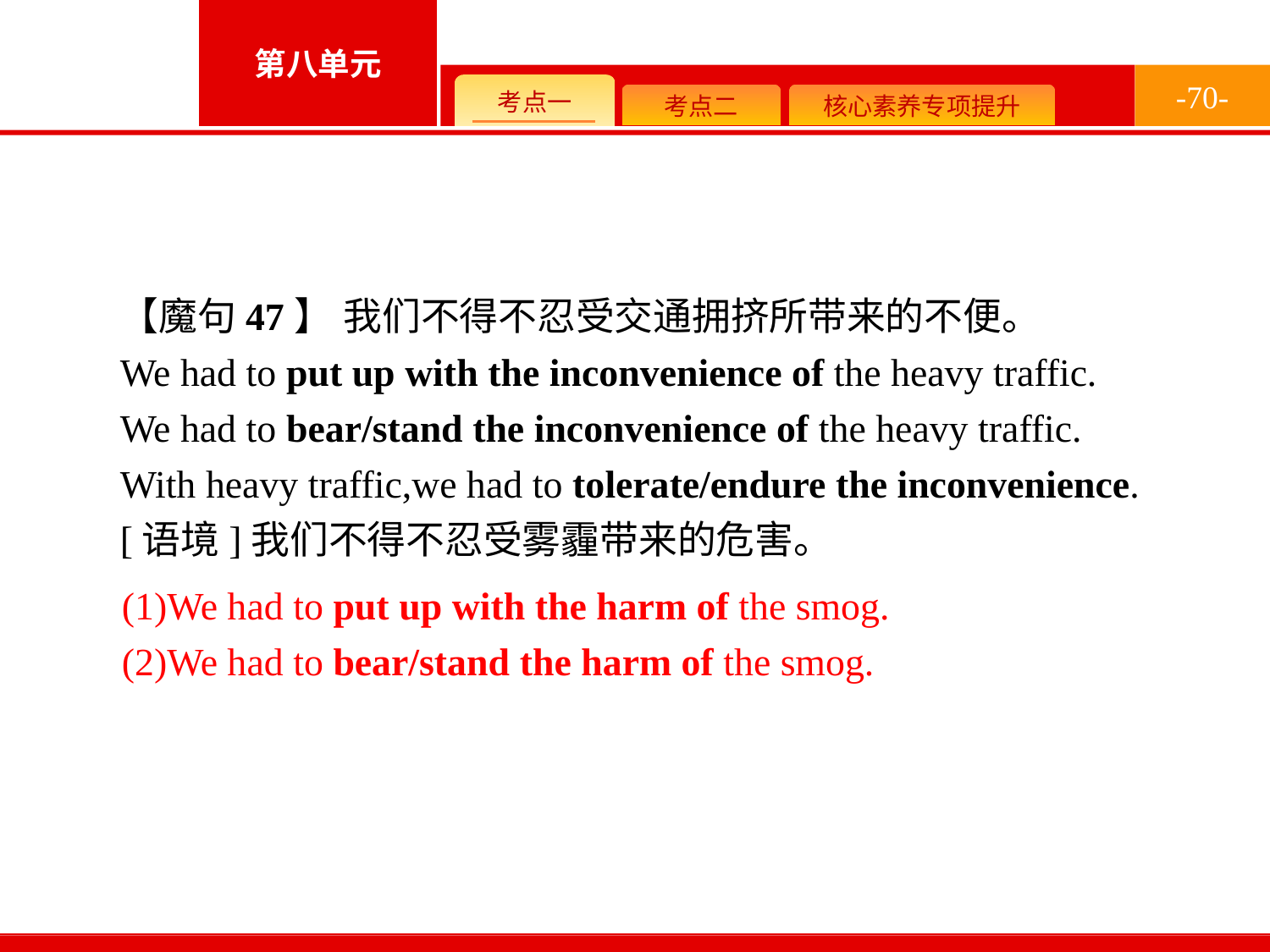

-70-
【魔句47】 我们不得不忍受交通拥挤所带来的不便。
We had to put up with the inconvenience of the heavy traffic.
We had to bear/stand the inconvenience of the heavy traffic.
With heavy traffic,we had to tolerate/endure the inconvenience.
[语境]我们不得不忍受雾霾带来的危害。
(1)We had to put up with the harm of the smog.
(2)We had to bear/stand the harm of the smog.